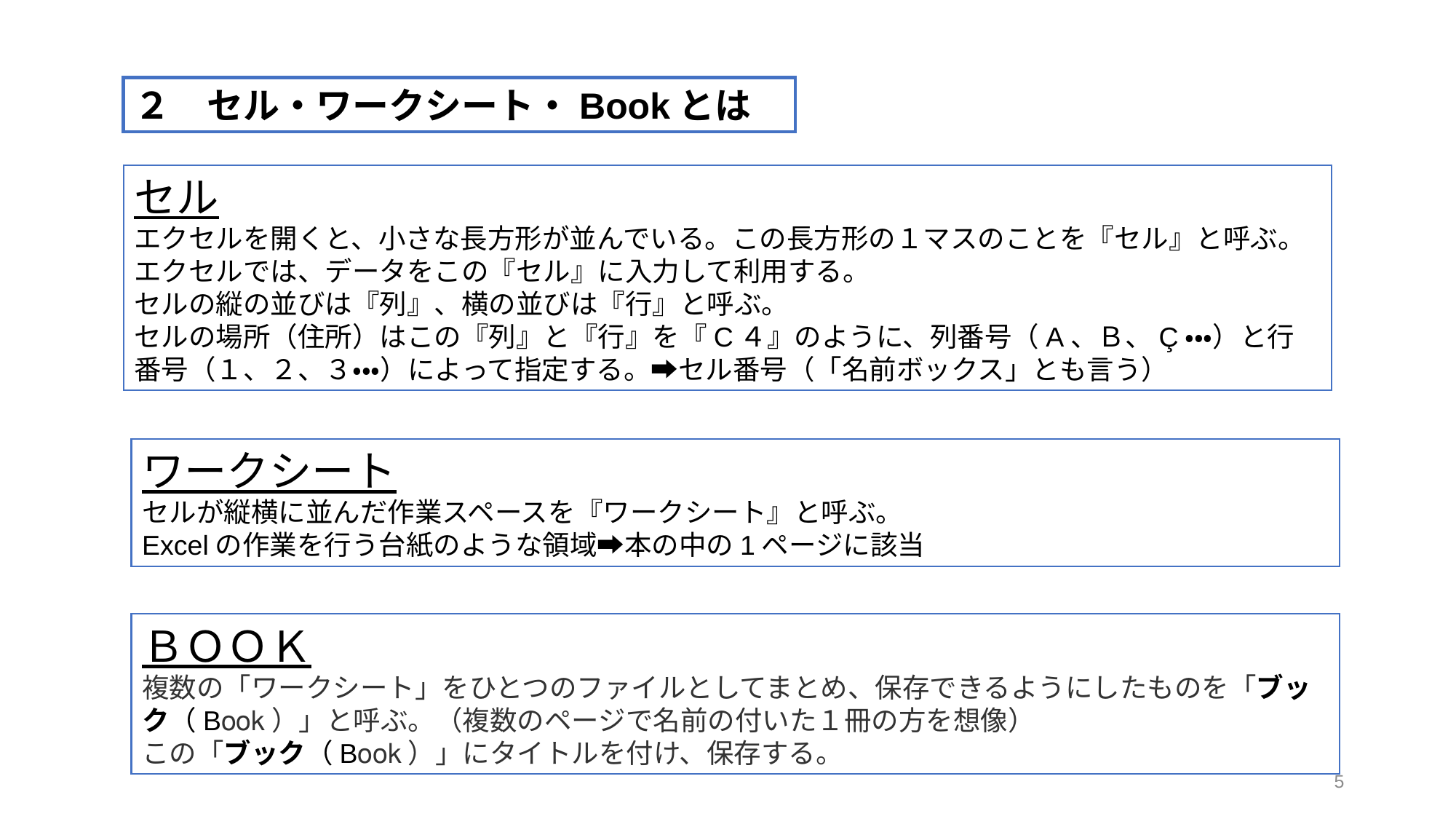

２　セル・ワークシート・Bookとは
セル
エクセルを開くと、小さな長方形が並んでいる。この長方形の１マスのことを『セル』と呼ぶ。
エクセルでは、データをこの『セル』に入力して利用する。
セルの縦の並びは『列』、横の並びは『行』と呼ぶ。
セルの場所（住所）はこの『列』と『行』を『C４』のように、列番号（A、Ｂ、Ç・・・）と行番号（１、２、３・・・）によって指定する。➡セル番号（「名前ボックス」とも言う）
ワークシート
セルが縦横に並んだ作業スペースを『ワークシート』と呼ぶ。
Excelの作業を行う台紙のような領域➡本の中の1ページに該当
ＢＯＯＫ
複数の「ワークシート」をひとつのファイルとしてまとめ、保存できるようにしたものを「ブック（Book）」と呼ぶ。（複数のページで名前の付いた１冊の方を想像）
この「ブック（Book）」にタイトルを付け、保存する。
5